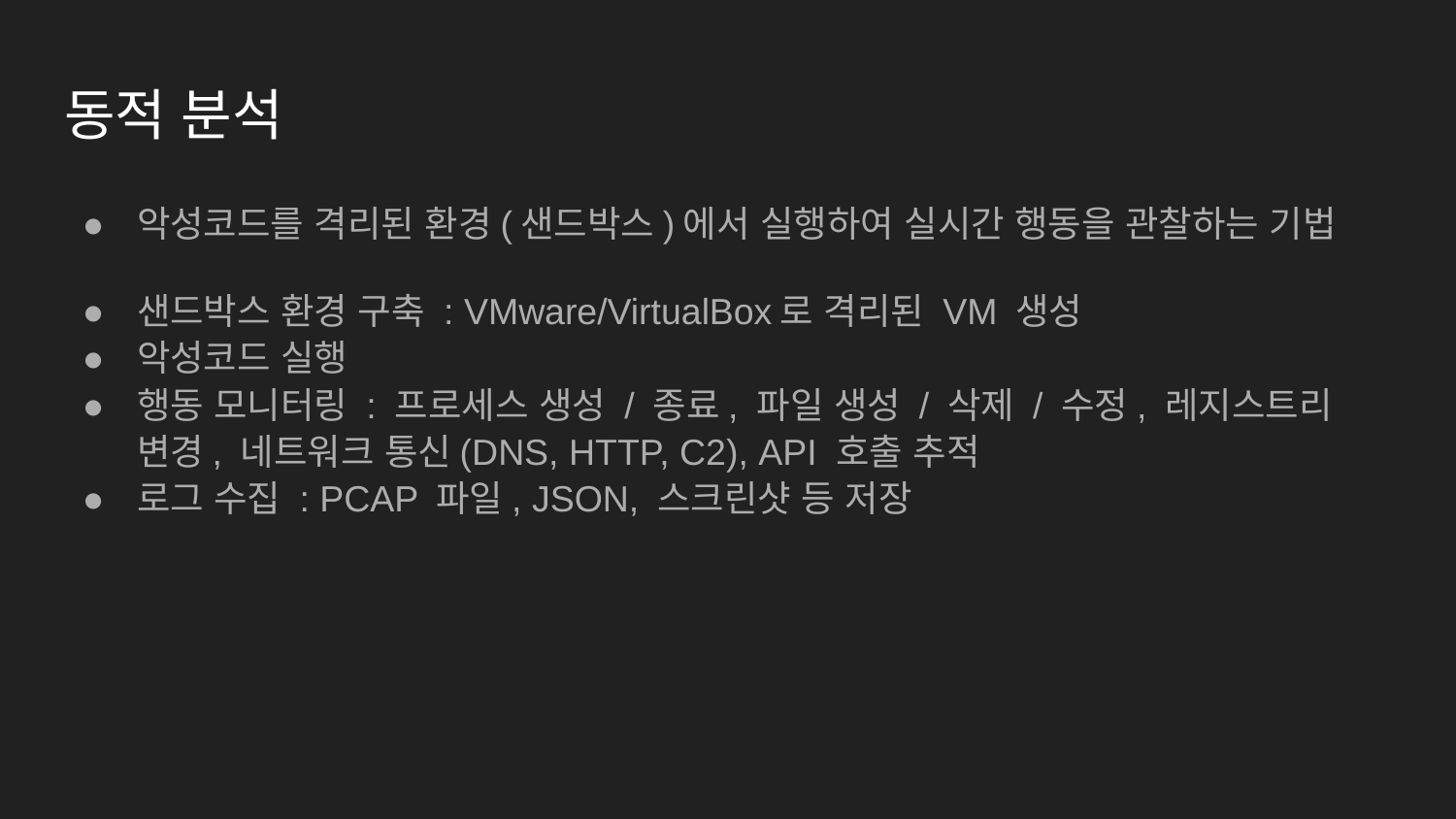

# 동적 분석
악성코드를 격리된 환경(샌드박스)에서 실행하여 실시간 행동을 관찰하는 기법
샌드박스 환경 구축 : VMware/VirtualBox로 격리된 VM 생성
악성코드 실행
행동 모니터링 : 프로세스 생성 / 종료, 파일 생성 / 삭제 / 수정, 레지스트리 변경, 네트워크 통신(DNS, HTTP, C2), API 호출 추적
로그 수집 : PCAP 파일, JSON, 스크린샷 등 저장